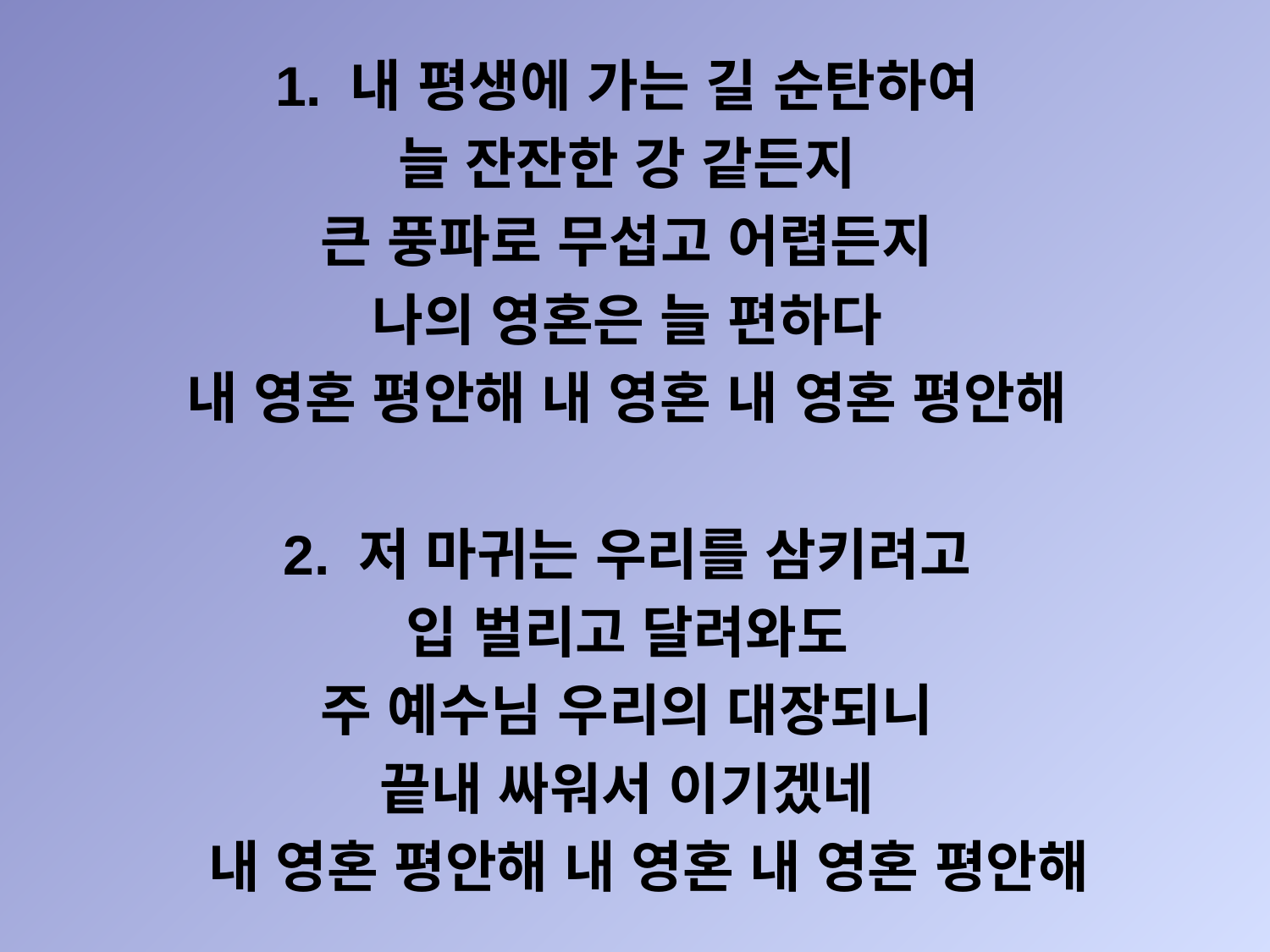

1. 내 평생에 가는 길 순탄하여
늘 잔잔한 강 같든지
큰 풍파로 무섭고 어렵든지
나의 영혼은 늘 편하다
내 영혼 평안해 내 영혼 내 영혼 평안해

2. 저 마귀는 우리를 삼키려고
입 벌리고 달려와도
주 예수님 우리의 대장되니
끝내 싸워서 이기겠네
 내 영혼 평안해 내 영혼 내 영혼 평안해